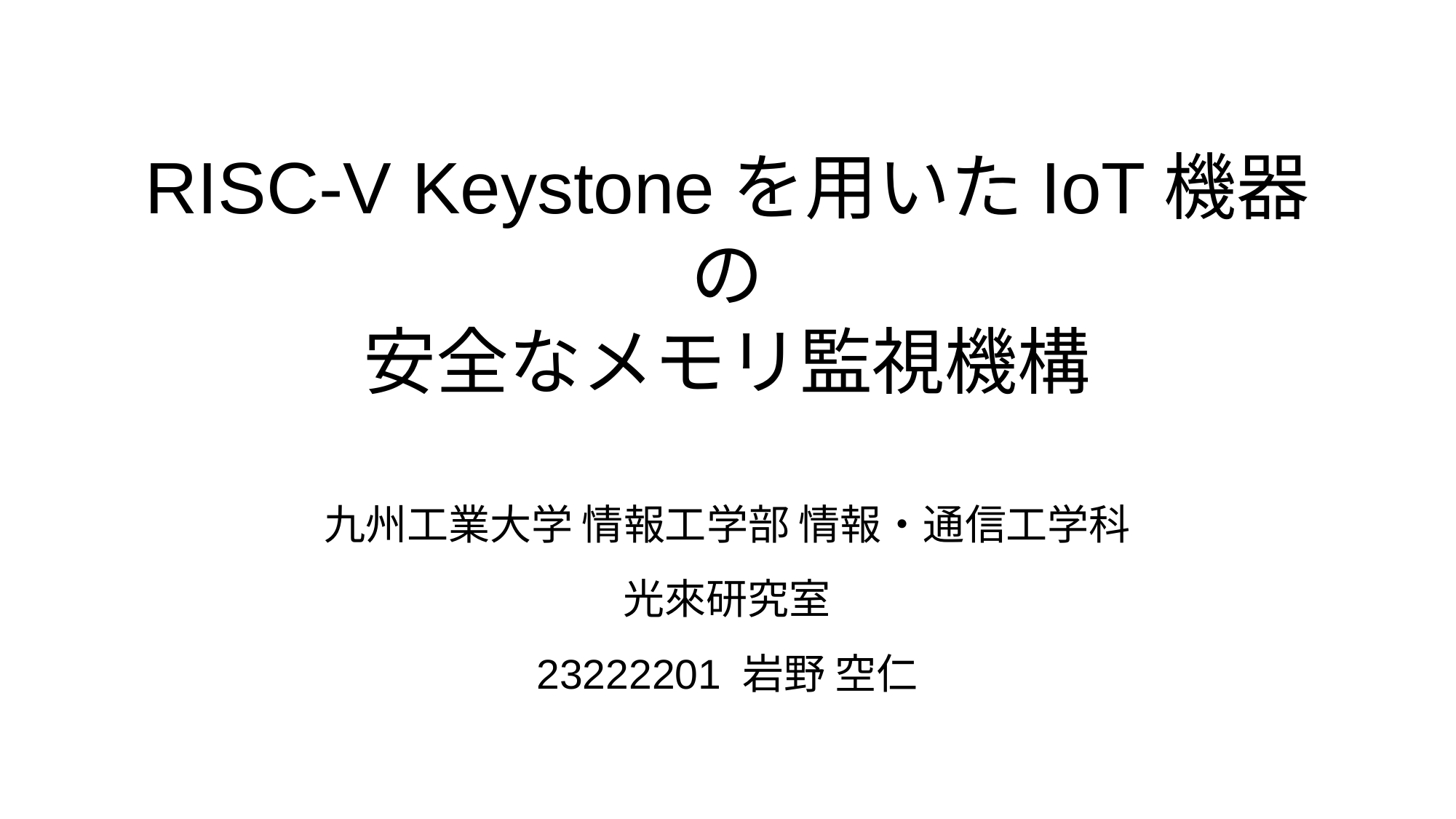

# RISC-V Keystoneを用いたIoT機器の 安全なメモリ監視機構
九州工業大学 情報工学部 情報・通信工学科
光來研究室
23222201 岩野 空仁
11